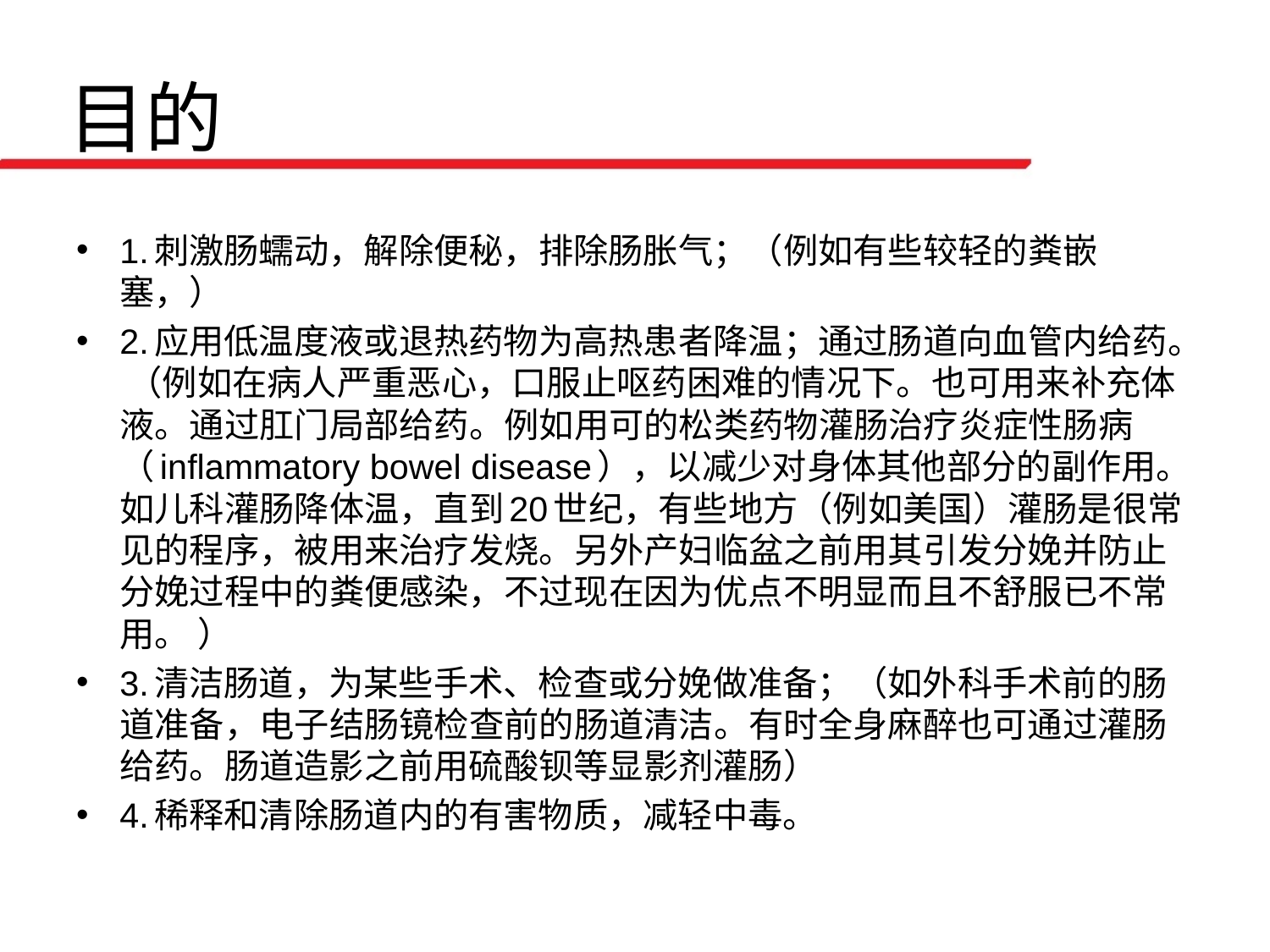

# 目的
1.刺激肠蠕动，解除便秘，排除肠胀气；（例如有些较轻的粪嵌塞，）
2.应用低温度液或退热药物为高热患者降温；通过肠道向血管内给药。 （例如在病人严重恶心，口服止呕药困难的情况下。也可用来补充体液。通过肛门局部给药。例如用可的松类药物灌肠治疗炎症性肠病（inflammatory bowel disease），以减少对身体其他部分的副作用。如儿科灌肠降体温，直到20世纪，有些地方（例如美国）灌肠是很常见的程序，被用来治疗发烧。另外产妇临盆之前用其引发分娩并防止分娩过程中的粪便感染，不过现在因为优点不明显而且不舒服已不常用。 ）
3.清洁肠道，为某些手术、检查或分娩做准备；（如外科手术前的肠道准备，电子结肠镜检查前的肠道清洁。有时全身麻醉也可通过灌肠给药。肠道造影之前用硫酸钡等显影剂灌肠）
4.稀释和清除肠道内的有害物质，减轻中毒。